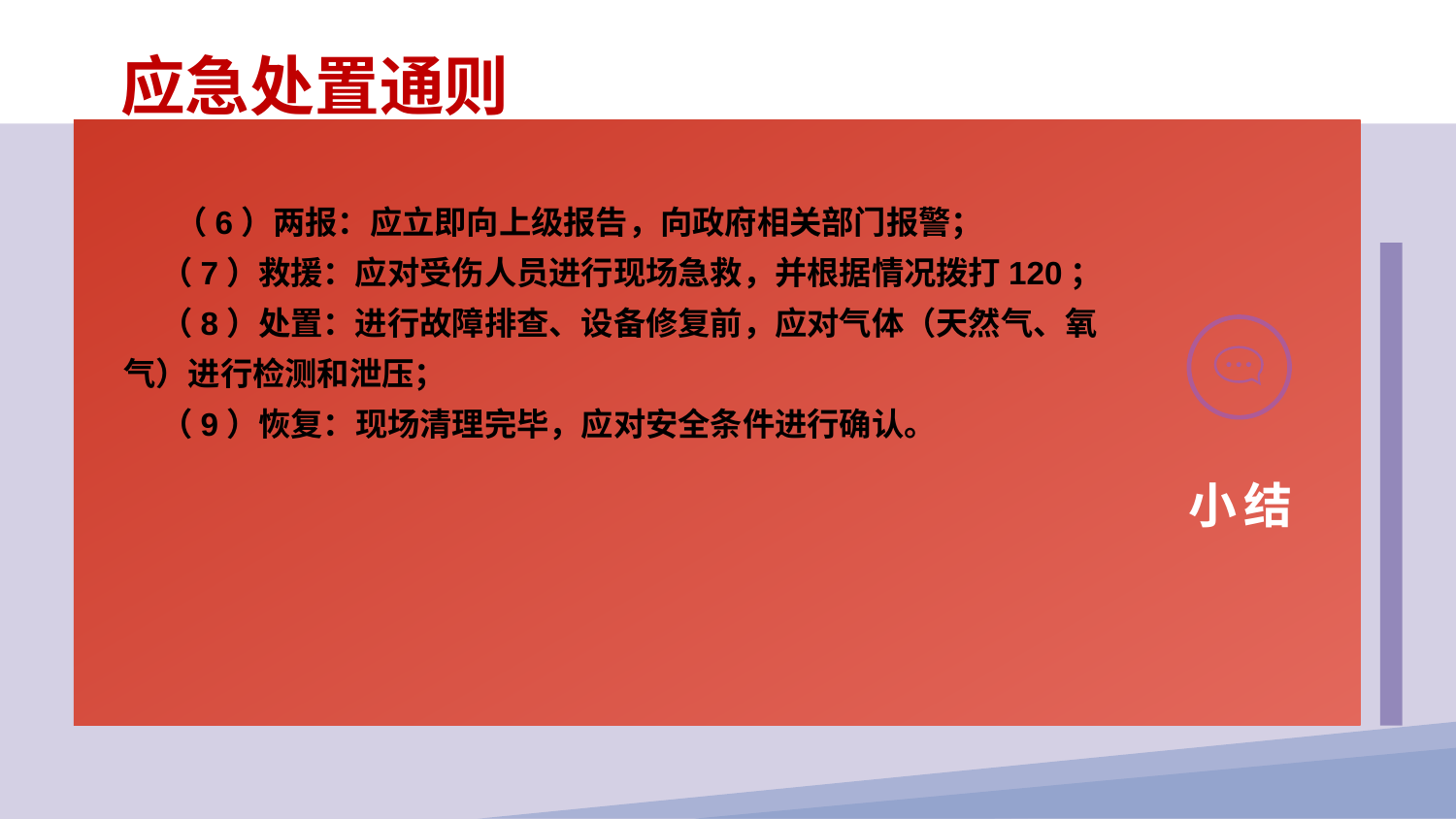

应急处置通则

      （6）两报：应立即向上级报告，向政府相关部门报警；
    （7）救援：应对受伤人员进行现场急救，并根据情况拨打120；
    （8）处置：进行故障排查、设备修复前，应对气体（天然气、氧气）进行检测和泄压；
    （9）恢复：现场清理完毕，应对安全条件进行确认。

小结